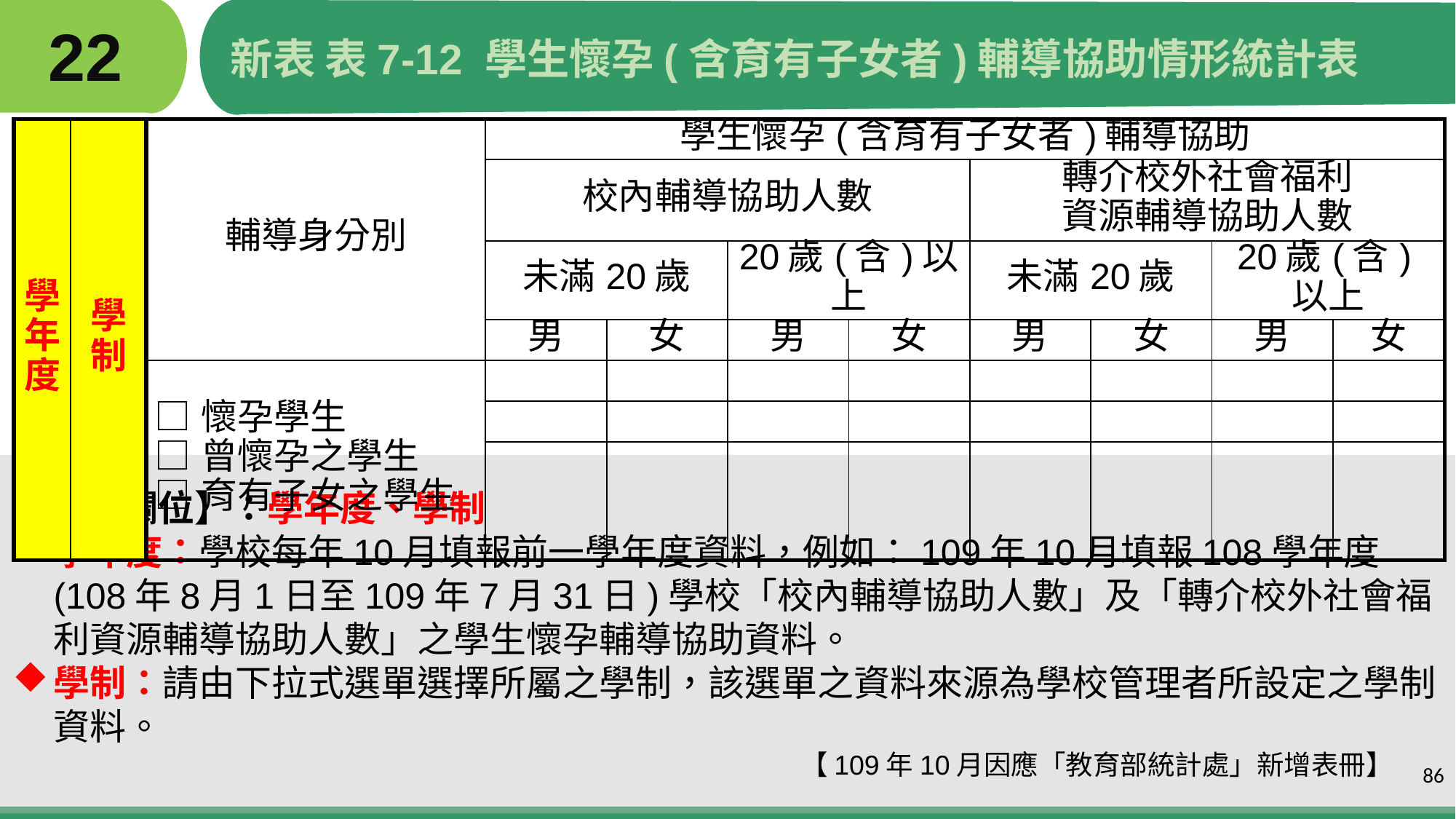

# 22
新表 表7-12 學生懷孕(含育有子女者)輔導協助情形統計表
| 學年度 | 學制 | 輔導身分別 | 學生懷孕(含育有子女者)輔導協助 |  |  |  |  |  |  |  |
| --- | --- | --- | --- | --- | --- | --- | --- | --- | --- | --- |
|  |  |  | 校內輔導協助人數 |  |  |  | 轉介校外社會福利 資源輔導協助人數 |  |  |  |
|  |  |  | 未滿20歲 |  | 20歲(含)以上 |  | 未滿20歲 |  | 20歲(含)以上 |  |
|  |  |  | 男 | 女 | 男 | 女 | 男 | 女 | 男 | 女 |
|  |  | □懷孕學生 □曾懷孕之學生 □育有子女之學生 |  |  |  |  |  |  |  |  |
|  |  |  |  |  |  |  |  |  |  |  |
|  |  |  |  |  |  |  |  |  |  |  |
【新增欄位】：學年度、學制
學年度：學校每年10月填報前一學年度資料，例如：109年10月填報108學年度(108年8月1日至109年7月31日)學校「校內輔導協助人數」及「轉介校外社會福利資源輔導協助人數」之學生懷孕輔導協助資料。
學制：請由下拉式選單選擇所屬之學制，該選單之資料來源為學校管理者所設定之學制資料。
                                                                                                                      【109年10月因應「教育部統計處」新增表冊】

86